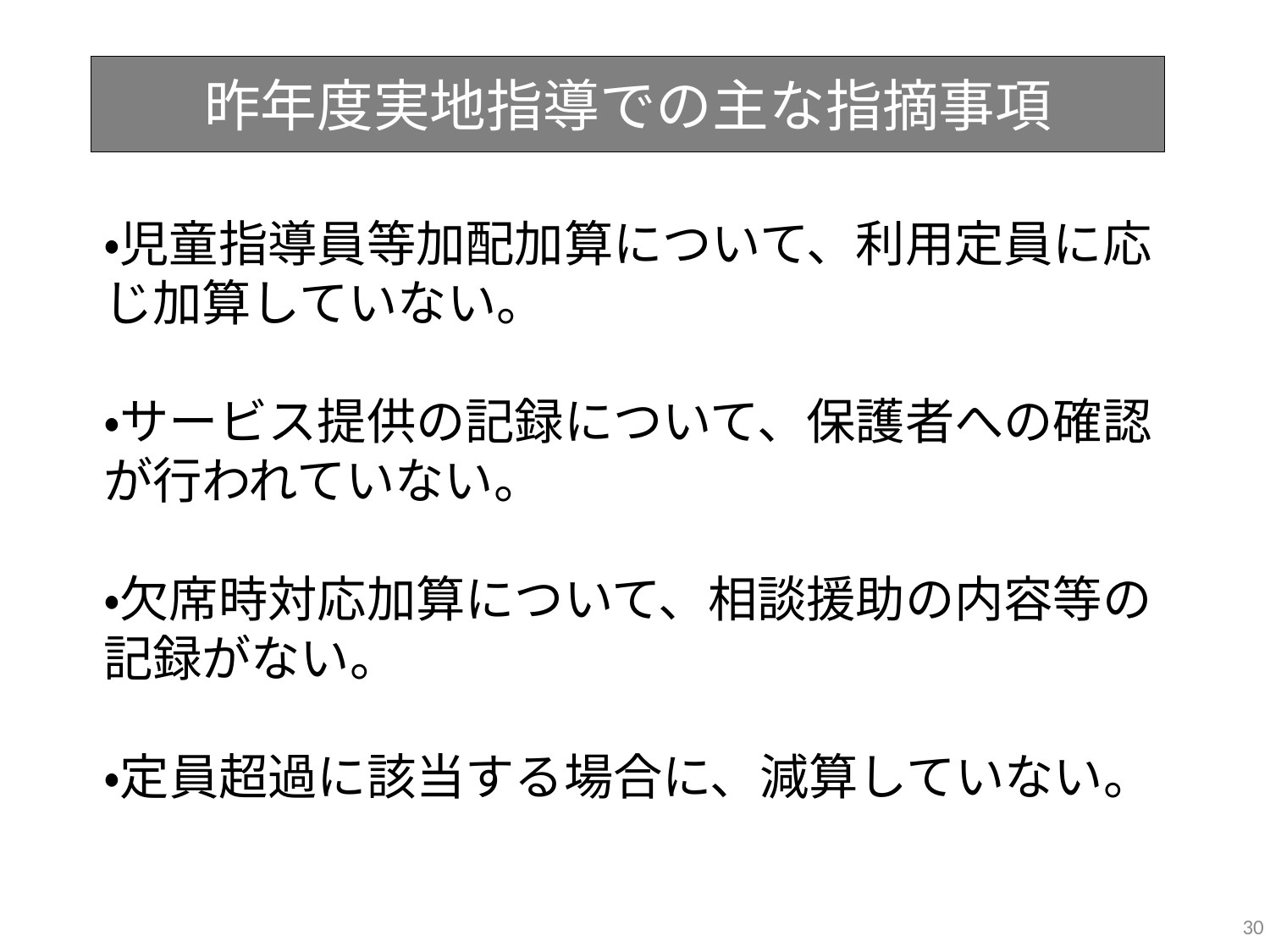

昨年度実地指導での主な指摘事項
・児童指導員等加配加算について、利用定員に応じ加算していない。

・サービス提供の記録について、保護者への確認が行われていない。

・欠席時対応加算について、相談援助の内容等の記録がない。

・定員超過に該当する場合に、減算していない。
30